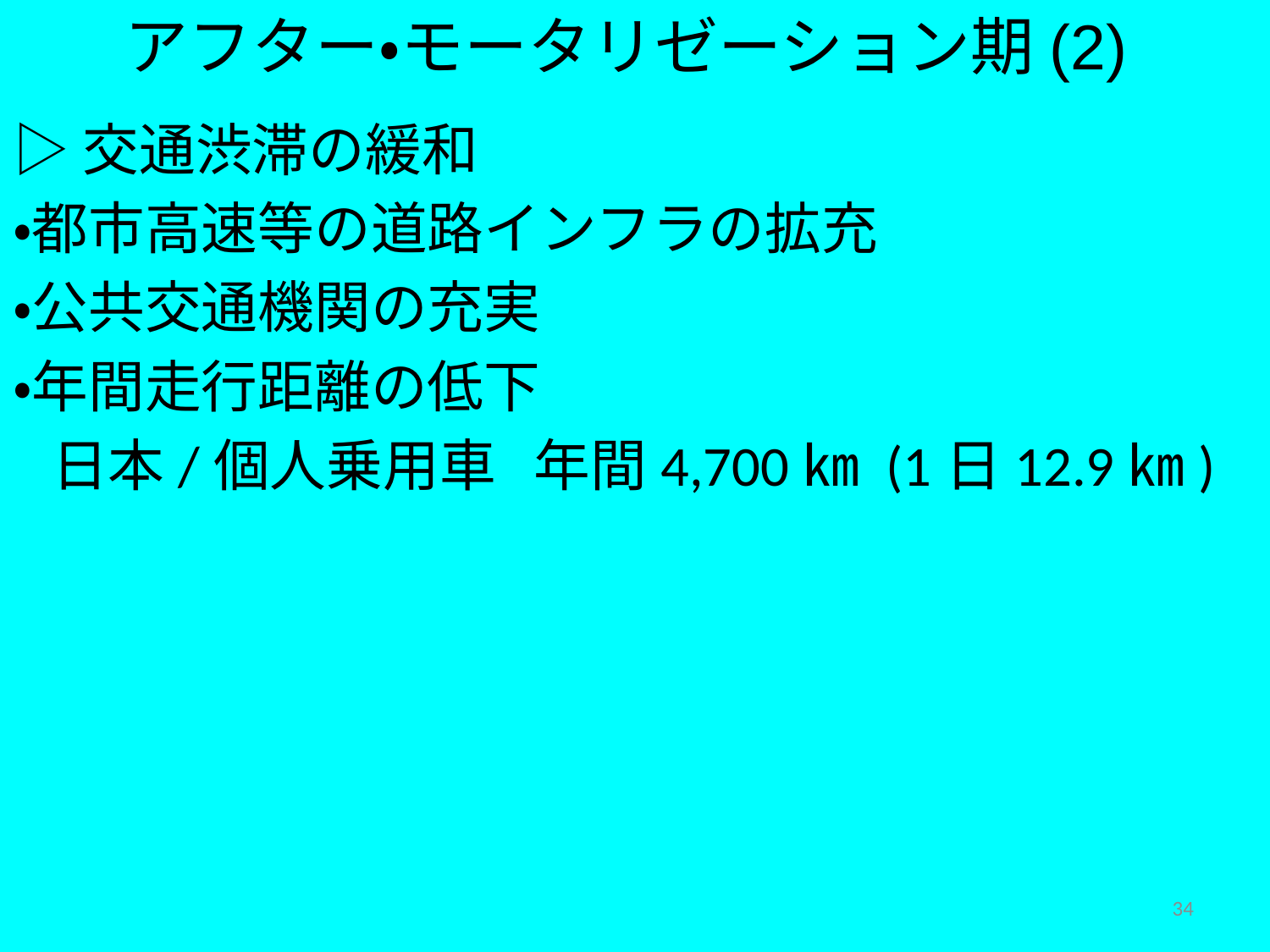

アフター・モータリゼーション期(2)

▷交通渋滞の緩和
・都市高速等の道路インフラの拡充
・公共交通機関の充実
・年間走行距離の低下
  日本/個人乗用車   年間4,700㎞ (1日12.9㎞)
34